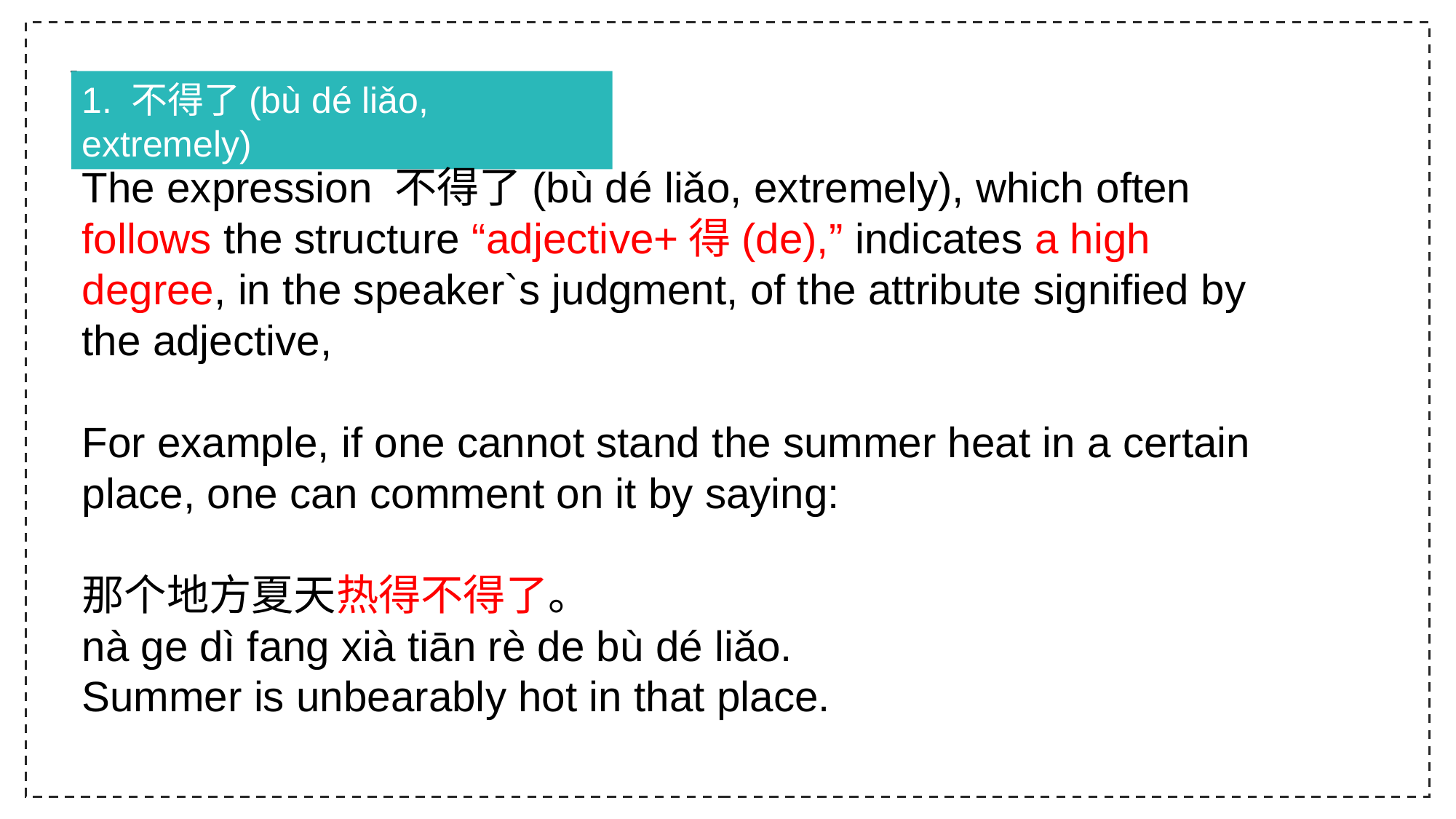

1. 不得了(bù dé liǎo, extremely)
The expression 不得了(bù dé liǎo, extremely), which often follows the structure “adjective+得(de),” indicates a high degree, in the speaker`s judgment, of the attribute signified by the adjective,

For example, if one cannot stand the summer heat in a certain place, one can comment on it by saying:

那个地方夏天热得不得了。
nà ge dì fang xià tiān rè de bù dé liǎo.
Summer is unbearably hot in that place.